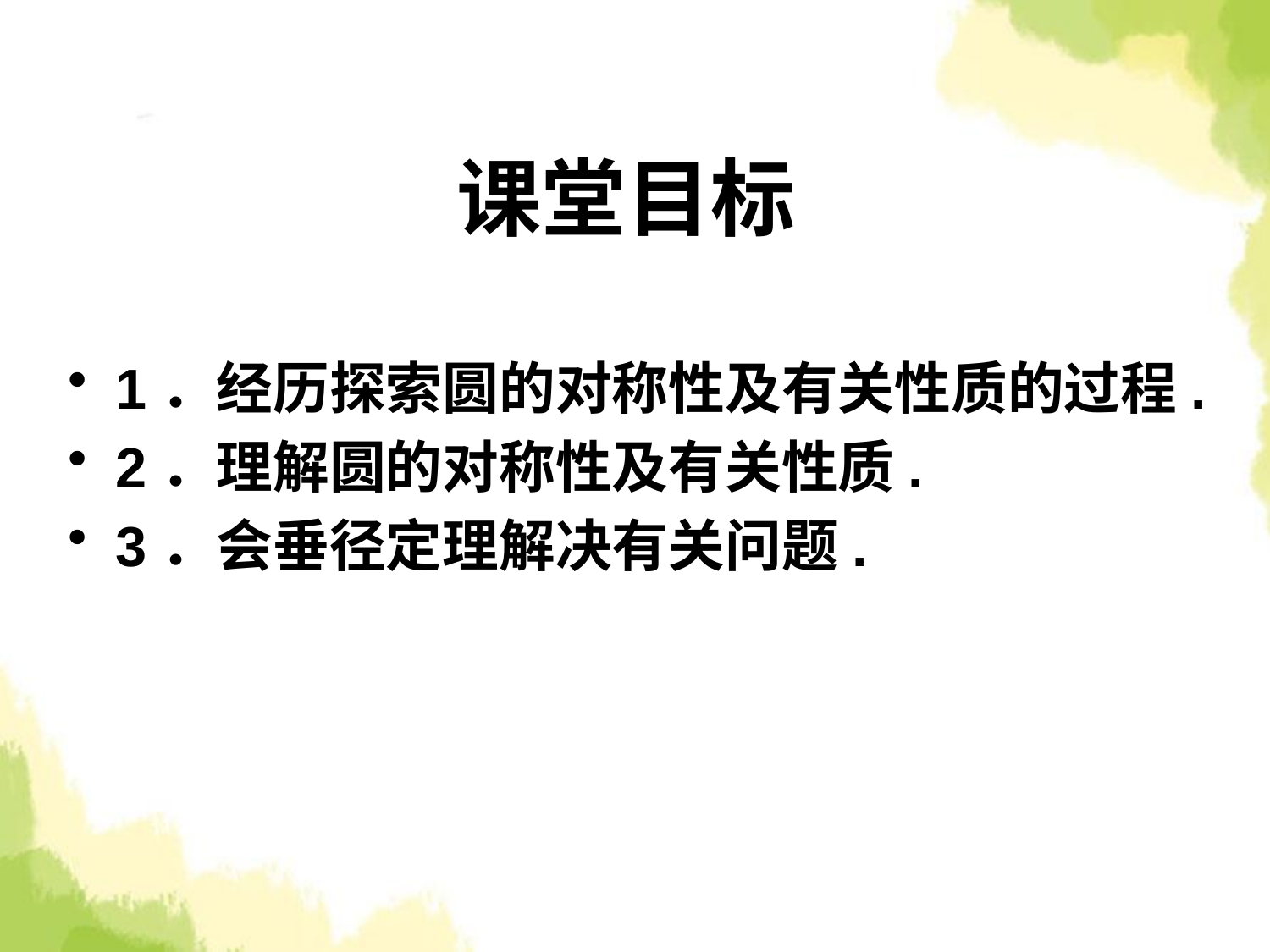

# 课堂目标
1．经历探索圆的对称性及有关性质的过程.
2．理解圆的对称性及有关性质.
3．会垂径定理解决有关问题.